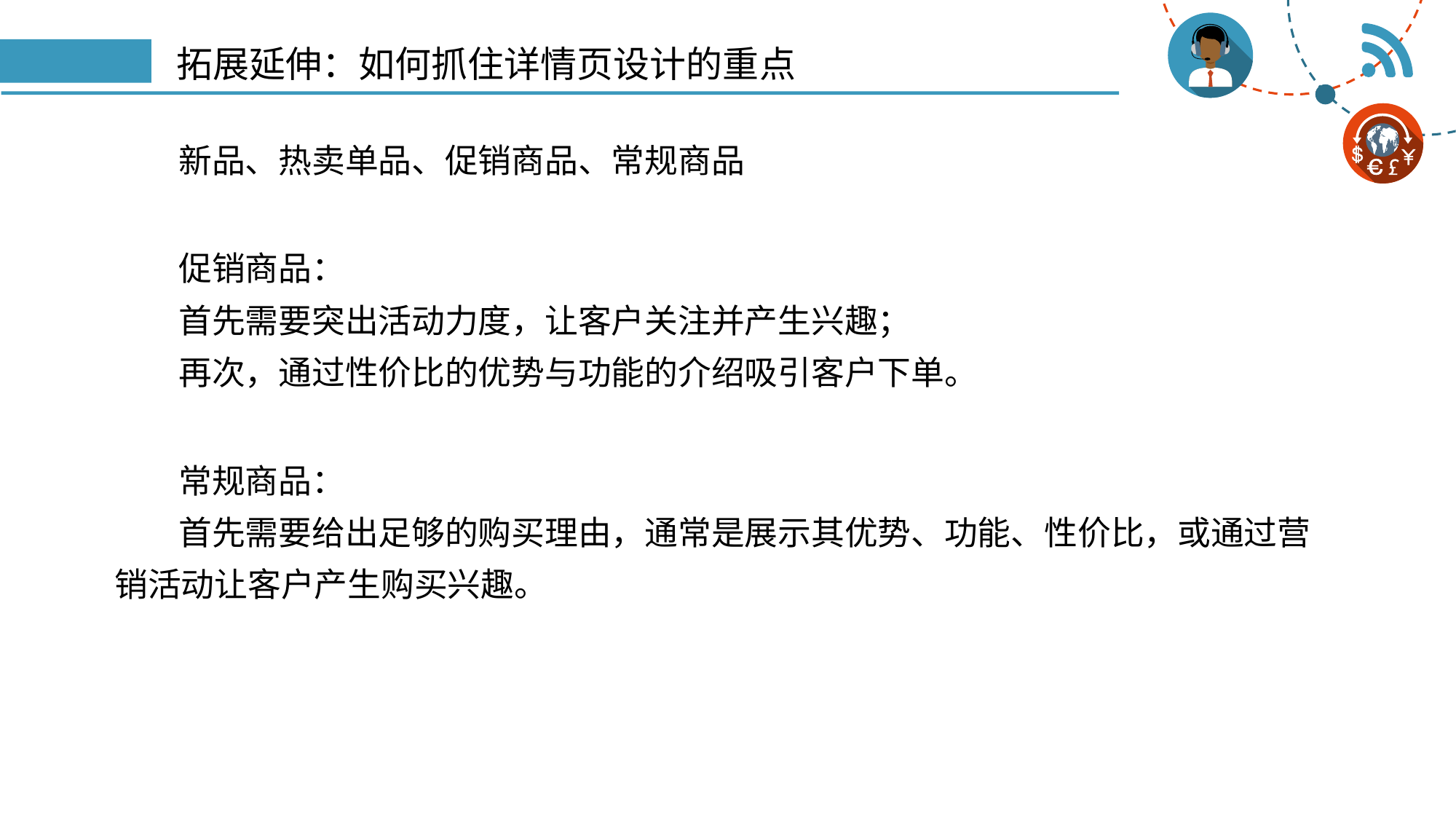

# 拓展延伸：如何抓住详情页设计的重点
新品、热卖单品、促销商品、常规商品

促销商品：
首先需要突出活动力度，让客户关注并产生兴趣；
再次，通过性价比的优势与功能的介绍吸引客户下单。

常规商品：
首先需要给出足够的购买理由，通常是展示其优势、功能、性价比，或通过营销活动让客户产生购买兴趣。